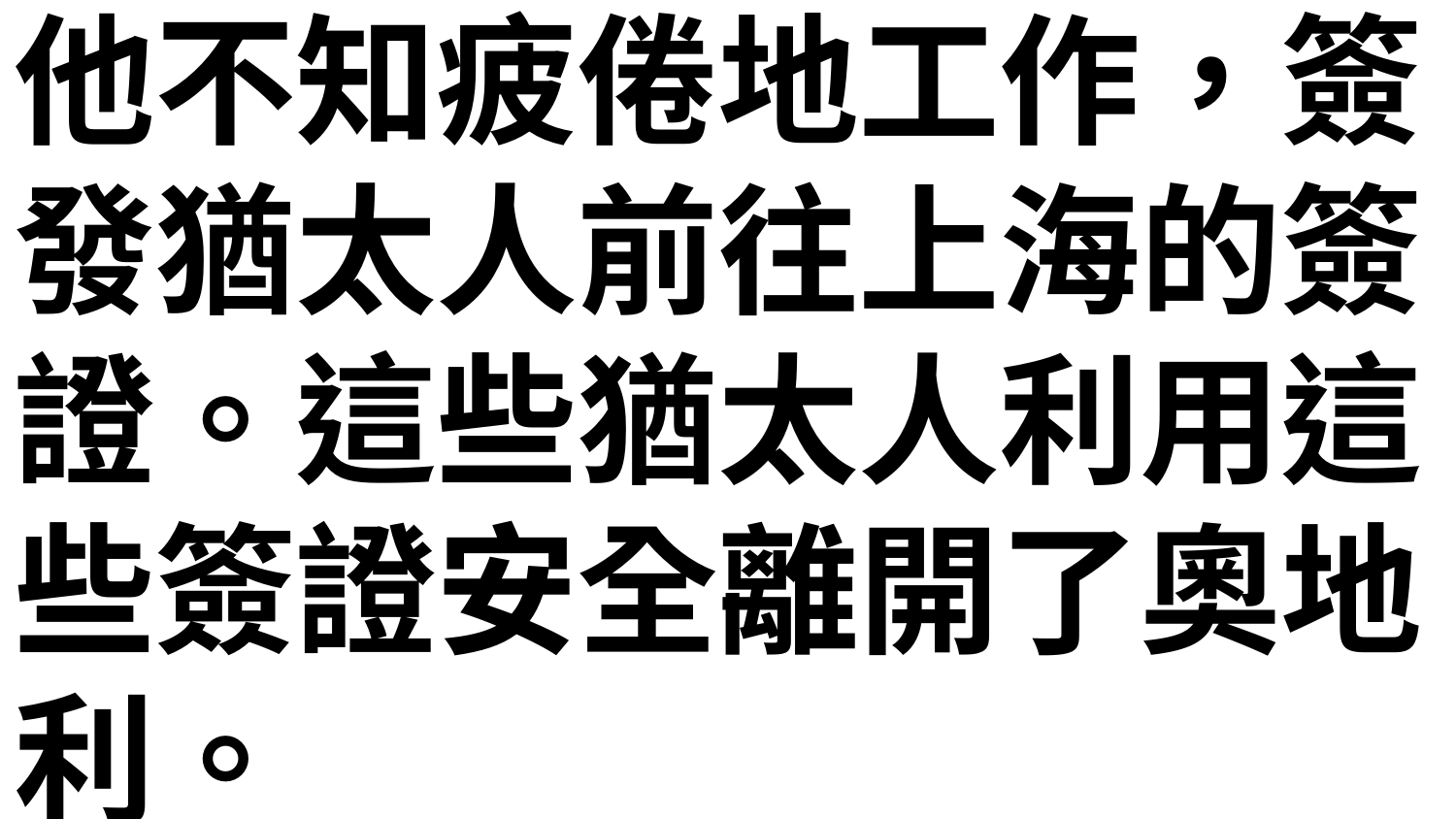

他不知疲倦地工作，簽發猶太人前往上海的簽證。這些猶太人利用這些簽證安全離開了奧地利。